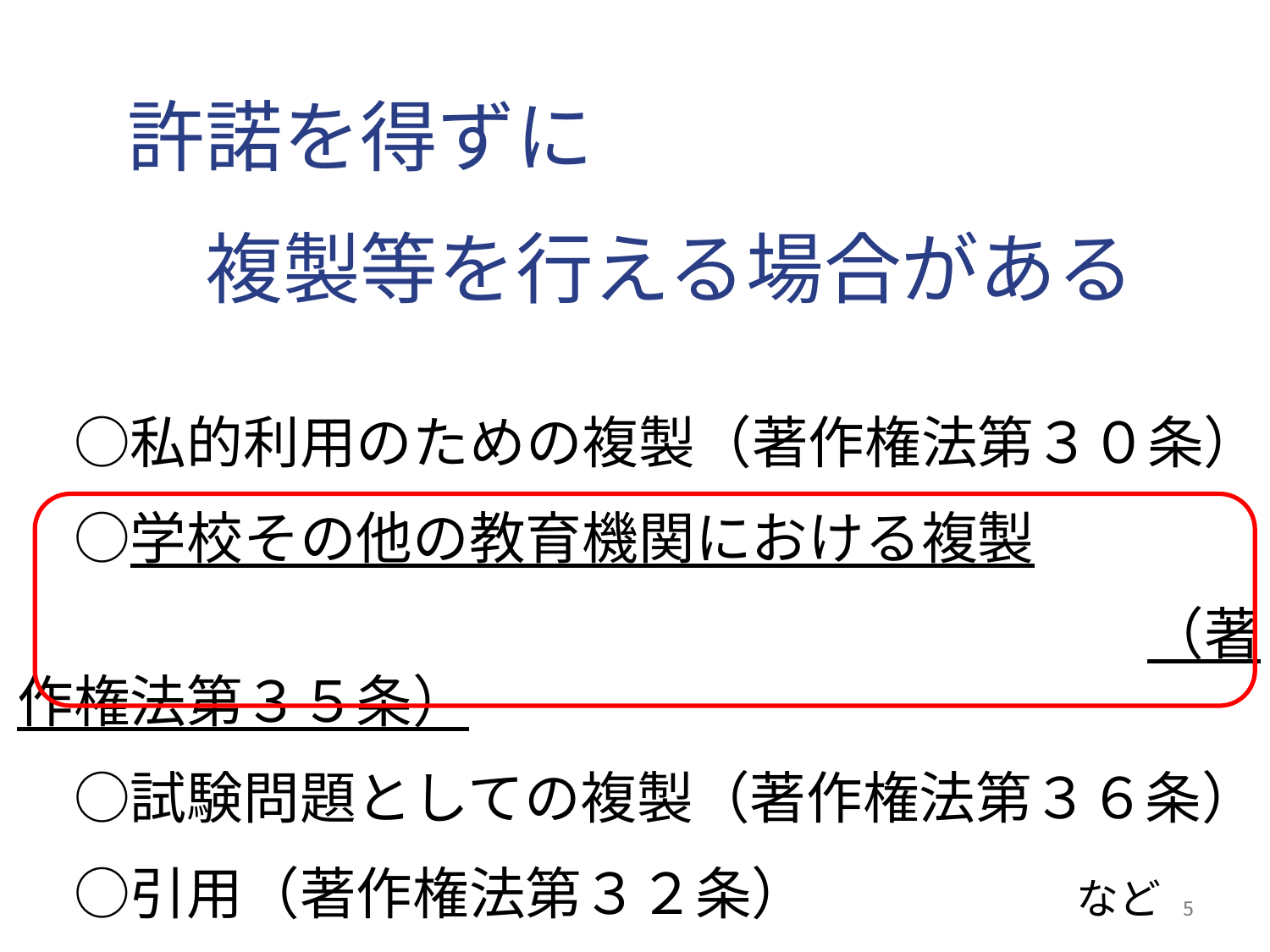

許諾を得ずに
　複製等を行える場合がある
　○私的利用のための複製（著作権法第３０条）
　○学校その他の教育機関における複製
　　　　　　　　　　　　　　　　　　　　（著作権法第３５条）
　○試験問題としての複製（著作権法第３６条）
　○引用（著作権法第３２条）　　　　　など

5